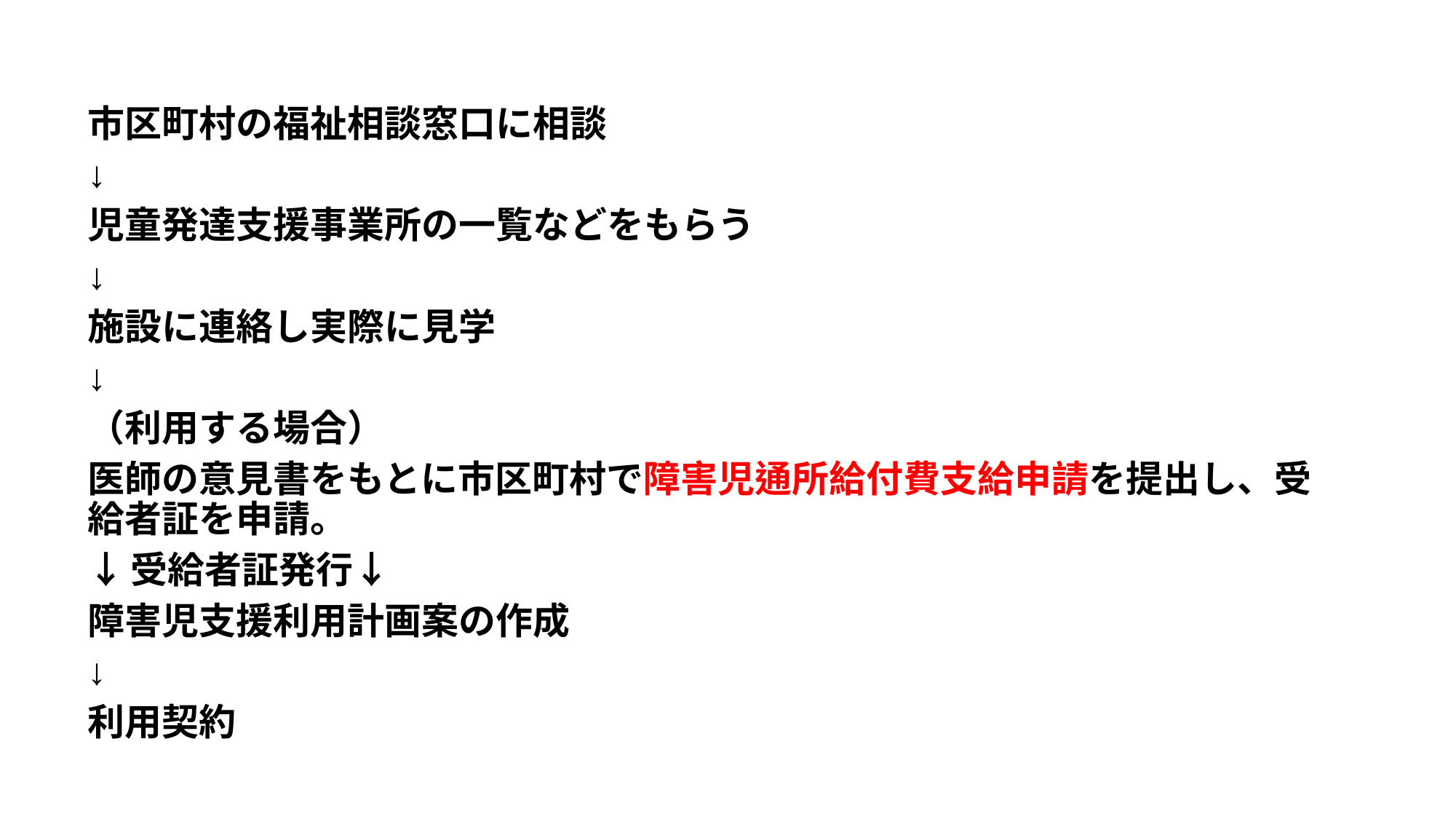

市区町村の福祉相談窓口に相談
↓
児童発達支援事業所の一覧などをもらう
↓
施設に連絡し実際に見学
↓
（利用する場合）
医師の意見書をもとに市区町村で障害児通所給付費支給申請を提出し、受給者証を申請。
↓受給者証発行↓
障害児支援利用計画案の作成
↓
利用契約